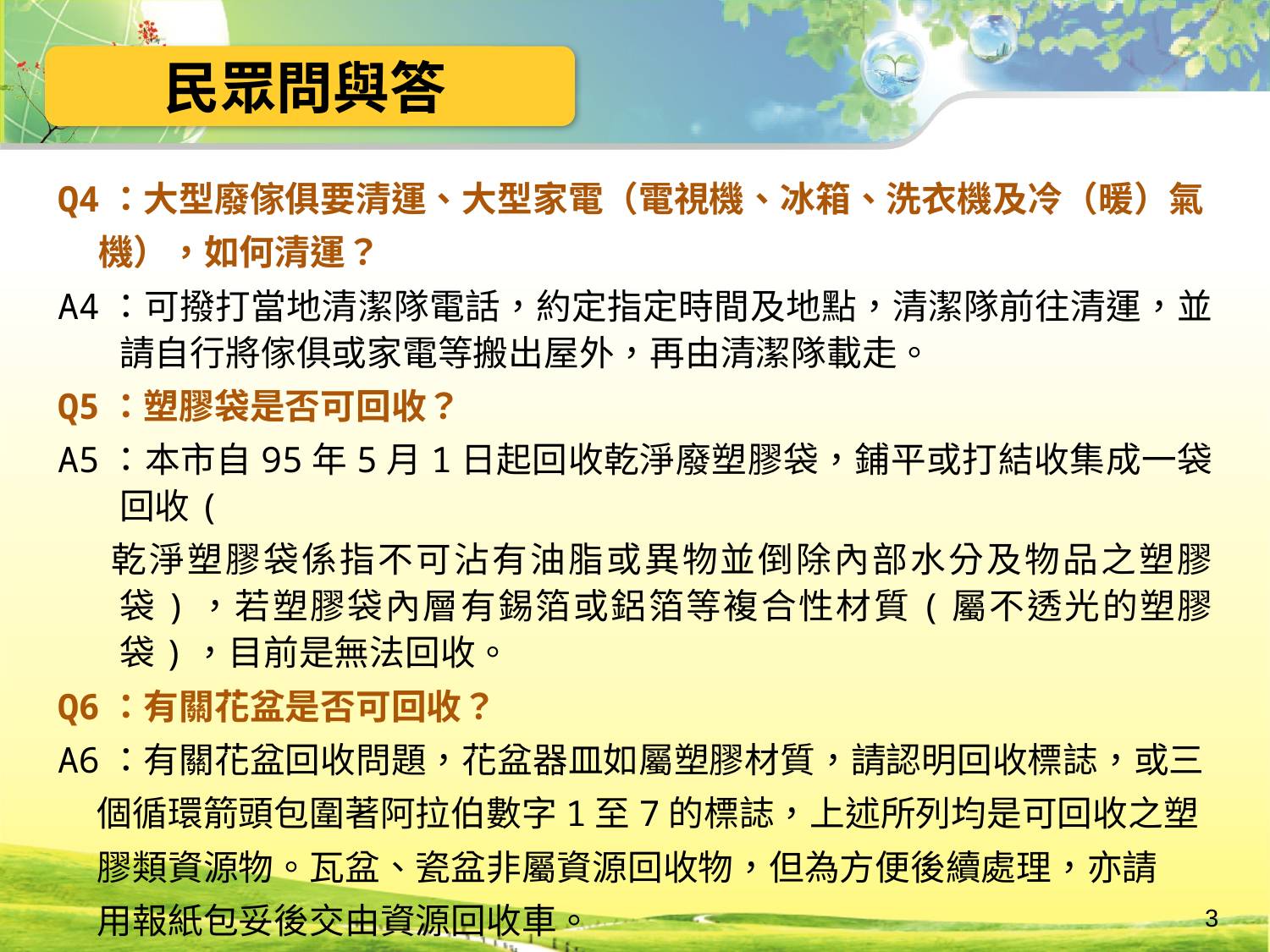

民眾問與答
Q4：大型廢傢俱要清運、大型家電（電視機、冰箱、洗衣機及冷（暖）氣
    機），如何清運？
A4：可撥打當地清潔隊電話，約定指定時間及地點，清潔隊前往清運，並請自行將傢俱或家電等搬出屋外，再由清潔隊載走。
Q5：塑膠袋是否可回收？
A5：本市自95年5月1日起回收乾淨廢塑膠袋，鋪平或打結收集成一袋回收(
    乾淨塑膠袋係指不可沾有油脂或異物並倒除內部水分及物品之塑膠袋)，若塑膠袋內層有錫箔或鋁箔等複合性材質(屬不透光的塑膠袋)，目前是無法回收。
Q6：有關花盆是否可回收？
A6：有關花盆回收問題，花盆器皿如屬塑膠材質，請認明回收標誌，或三
    個循環箭頭包圍著阿拉伯數字1至7的標誌，上述所列均是可回收之塑
    膠類資源物。瓦盆、瓷盆非屬資源回收物，但為方便後續處理，亦請
    用報紙包妥後交由資源回收車。

3